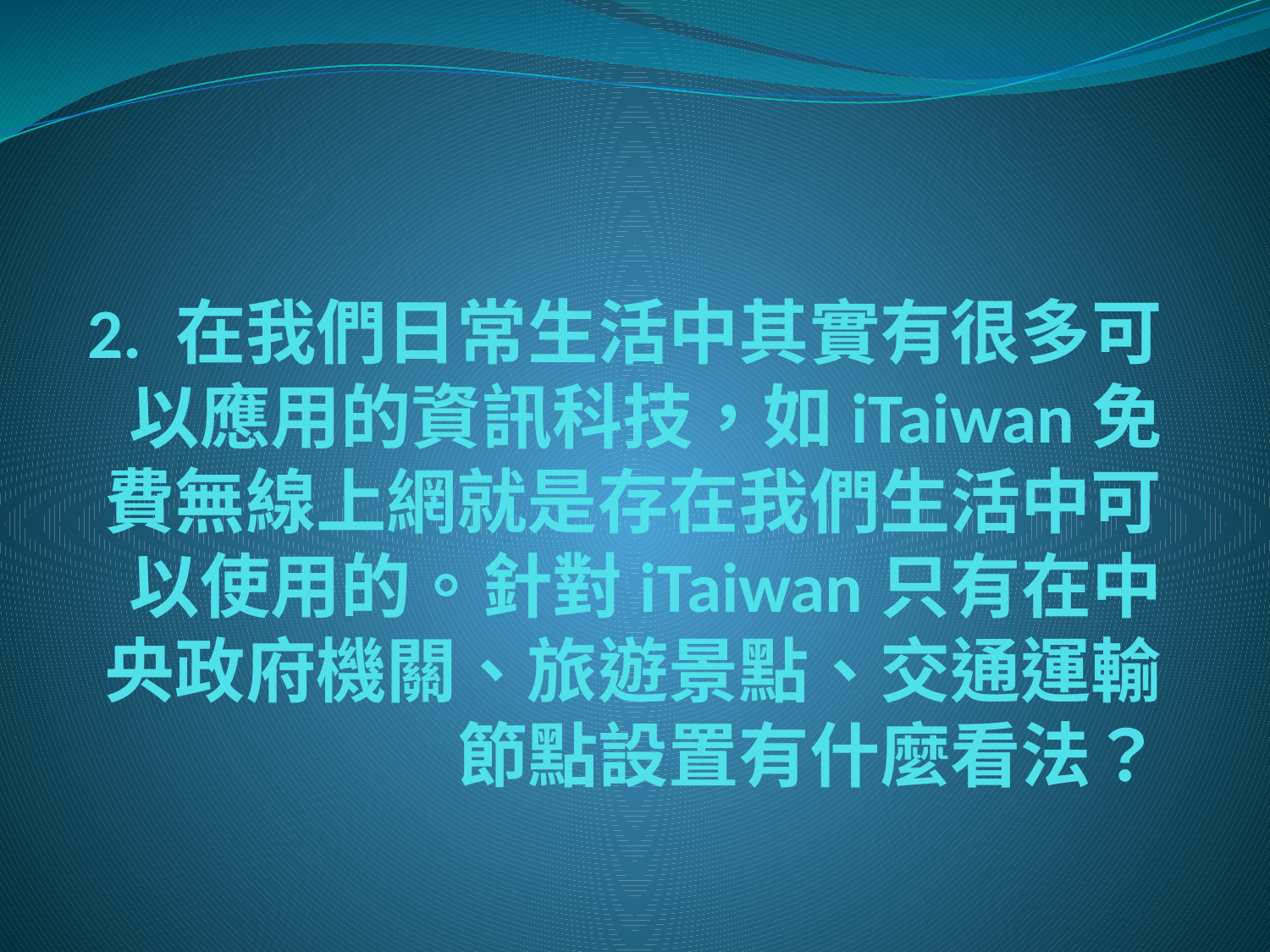

# 2. 在我們日常生活中其實有很多可以應用的資訊科技，如iTaiwan免費無線上網就是存在我們生活中可以使用的。針對iTaiwan只有在中央政府機關、旅遊景點、交通運輸節點設置有什麼看法？